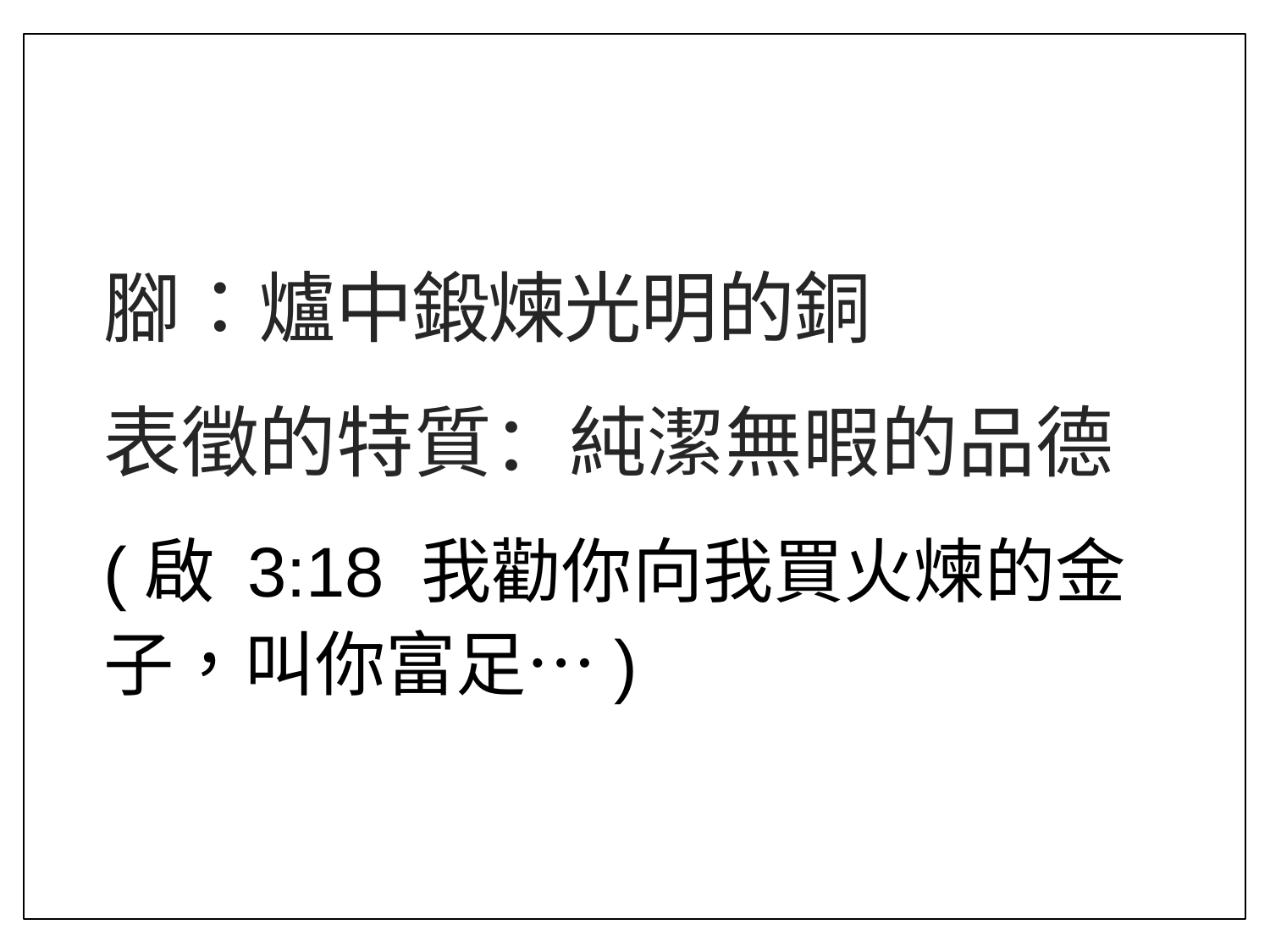

腳：爐中鍛煉光明的銅
表徵的特質：純潔無暇的品德
(啟 3:18 我勸你向我買火煉的金子，叫你富足…)